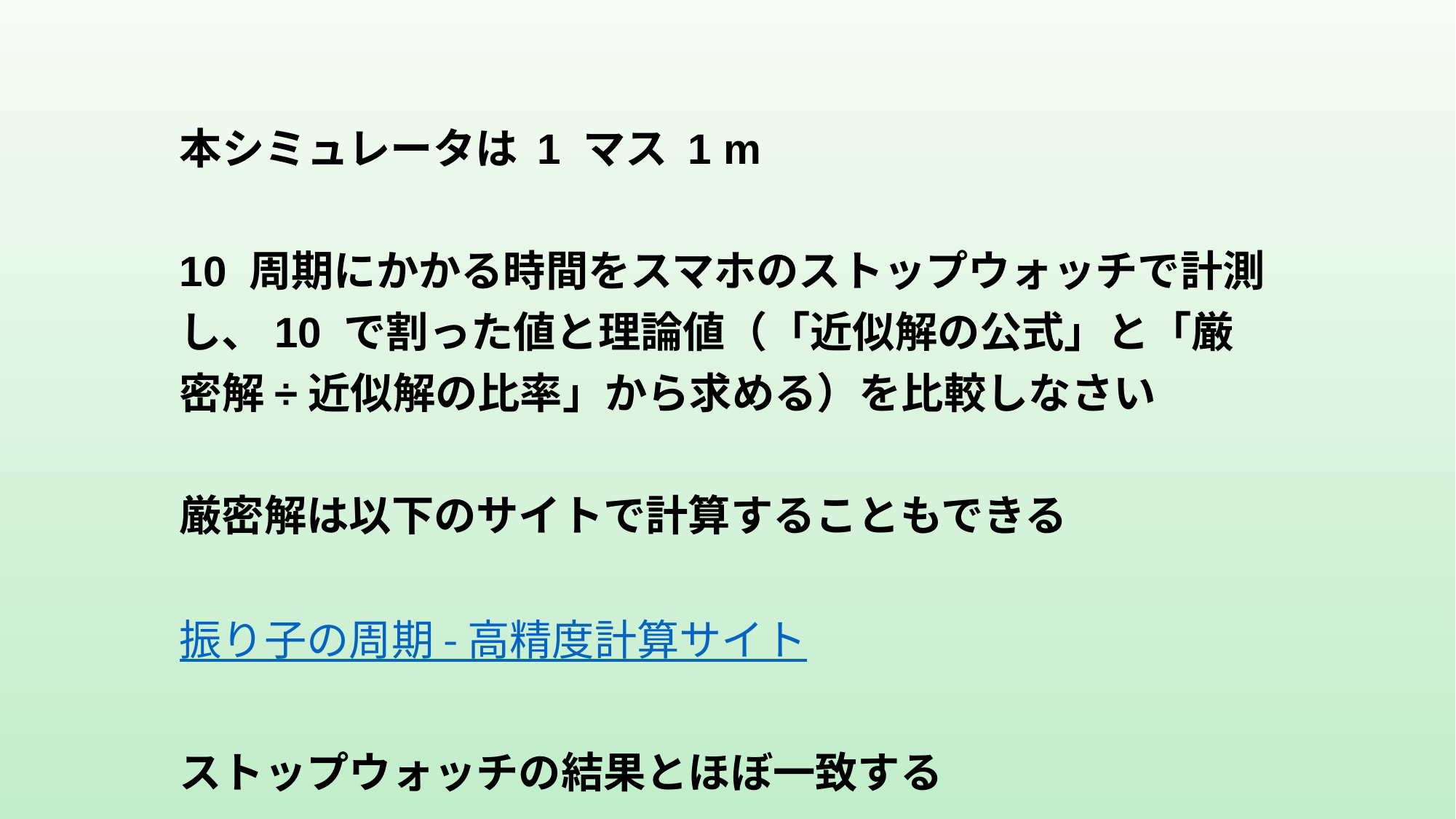

本シミュレータは 1 マス 1 m

10 周期にかかる時間をスマホのストップウォッチで計測し、10 で割った値と理論値（「近似解の公式」と「厳密解÷近似解の比率」から求める）を比較しなさい

厳密解は以下のサイトで計算することもできる

振り子の周期 - 高精度計算サイト

ストップウォッチの結果とほぼ一致する